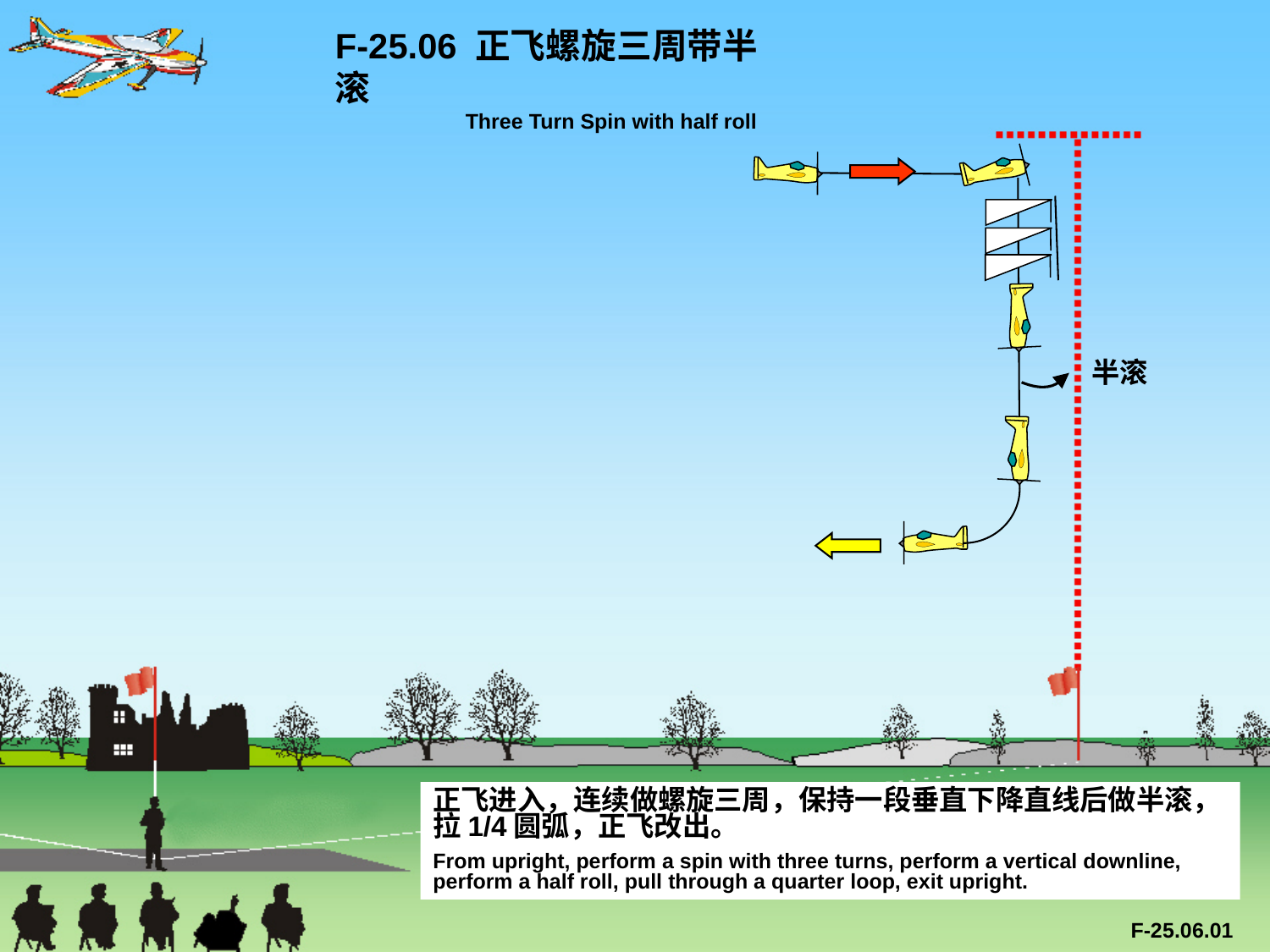

F-25.06 正飞螺旋三周带半滚
                      Three Turn Spin with half roll

半滚

正飞进入，连续做螺旋三周，保持一段垂直下降直线后做半滚，拉1/4圆弧，正飞改出。
From upright, perform a spin with three turns, perform a vertical downline, perform a half roll, pull through a quarter loop, exit upright.
F-25.06.01